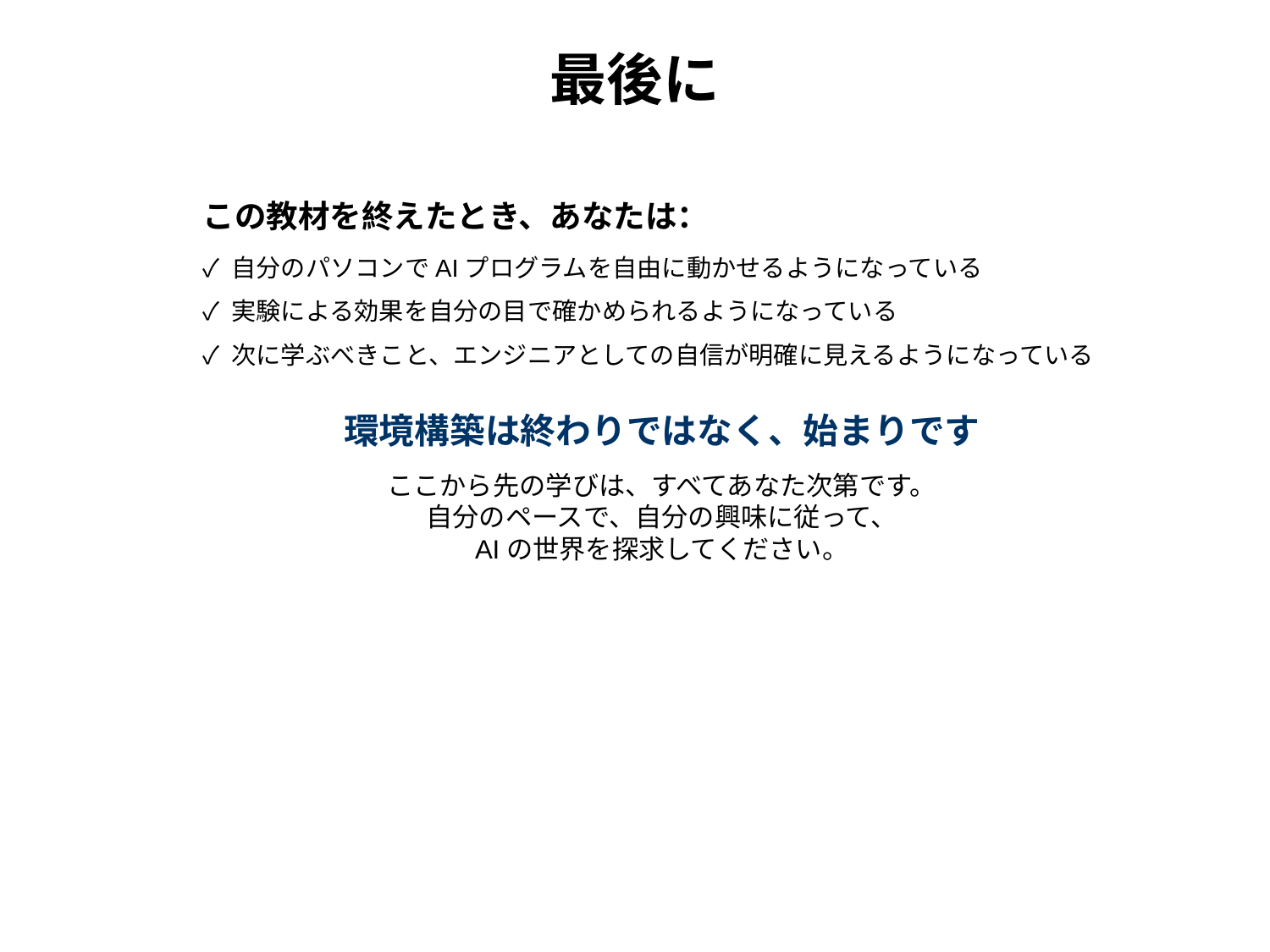

最後に
この教材を終えたとき、あなたは：
✓ 自分のパソコンでAIプログラムを自由に動かせるようになっている
✓ 実験による効果を自分の目で確かめられるようになっている
✓ 次に学ぶべきこと、エンジニアとしての自信が明確に見えるようになっている

環境構築は終わりではなく、始まりです
ここから先の学びは、すべてあなた次第です。
自分のペースで、自分の興味に従って、
AIの世界を探求してください。